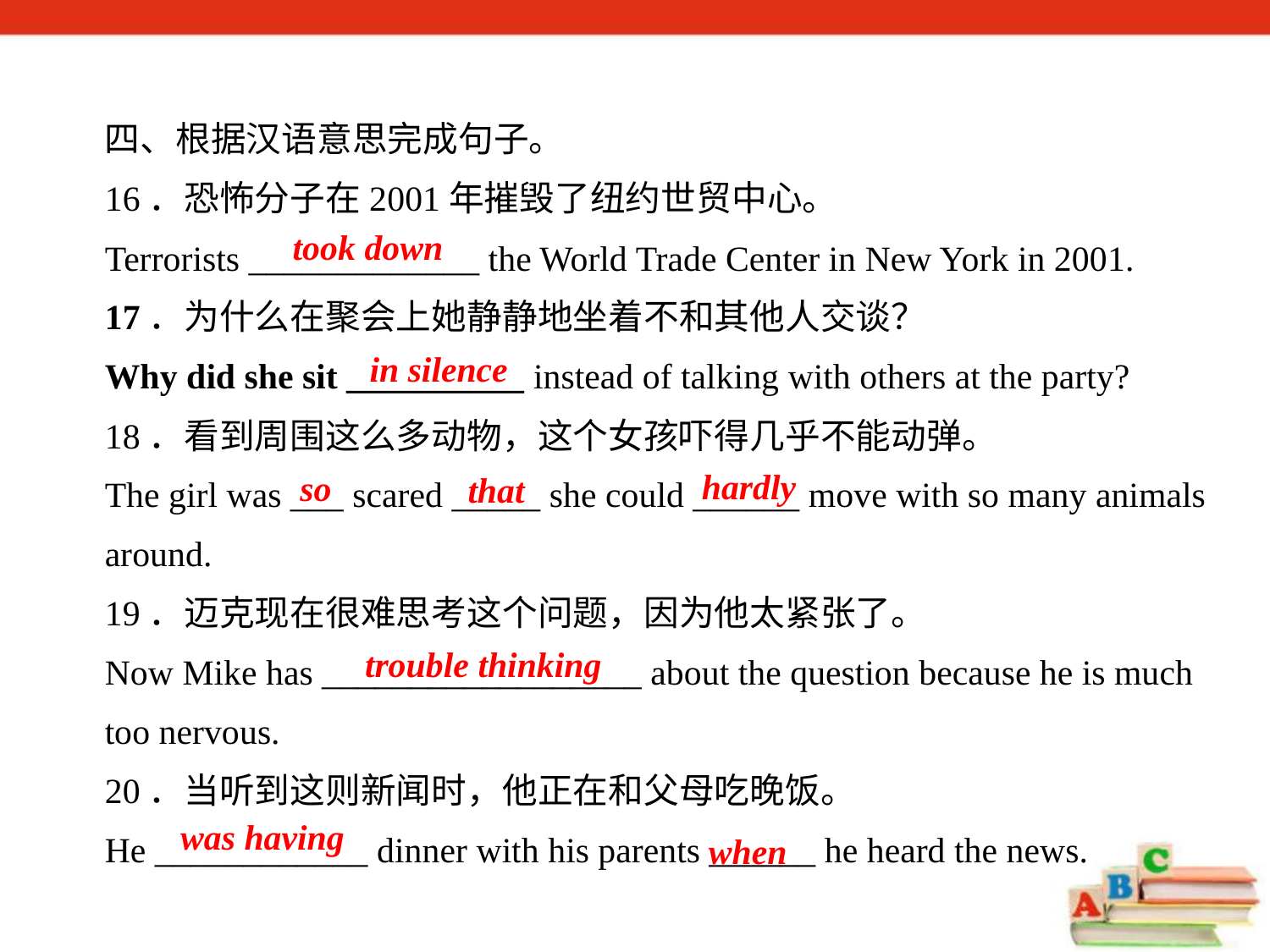

四、根据汉语意思完成句子。
16．恐怖分子在2001年摧毁了纽约世贸中心。
Terrorists _____________ the World Trade Center in New York in 2001.
17．为什么在聚会上她静静地坐着不和其他人交谈？
Why did she sit __________ instead of talking with others at the party?
18．看到周围这么多动物，这个女孩吓得几乎不能动弹。
The girl was ___ scared _____ she could ______ move with so many animals around.
19．迈克现在很难思考这个问题，因为他太紧张了。
Now Mike has __________________ about the question because he is much too nervous.
20．当听到这则新闻时，他正在和父母吃晚饭。
He ____________ dinner with his parents ______ he heard the news.
took down
in silence
hardly
so
that
trouble thinking
was having
when